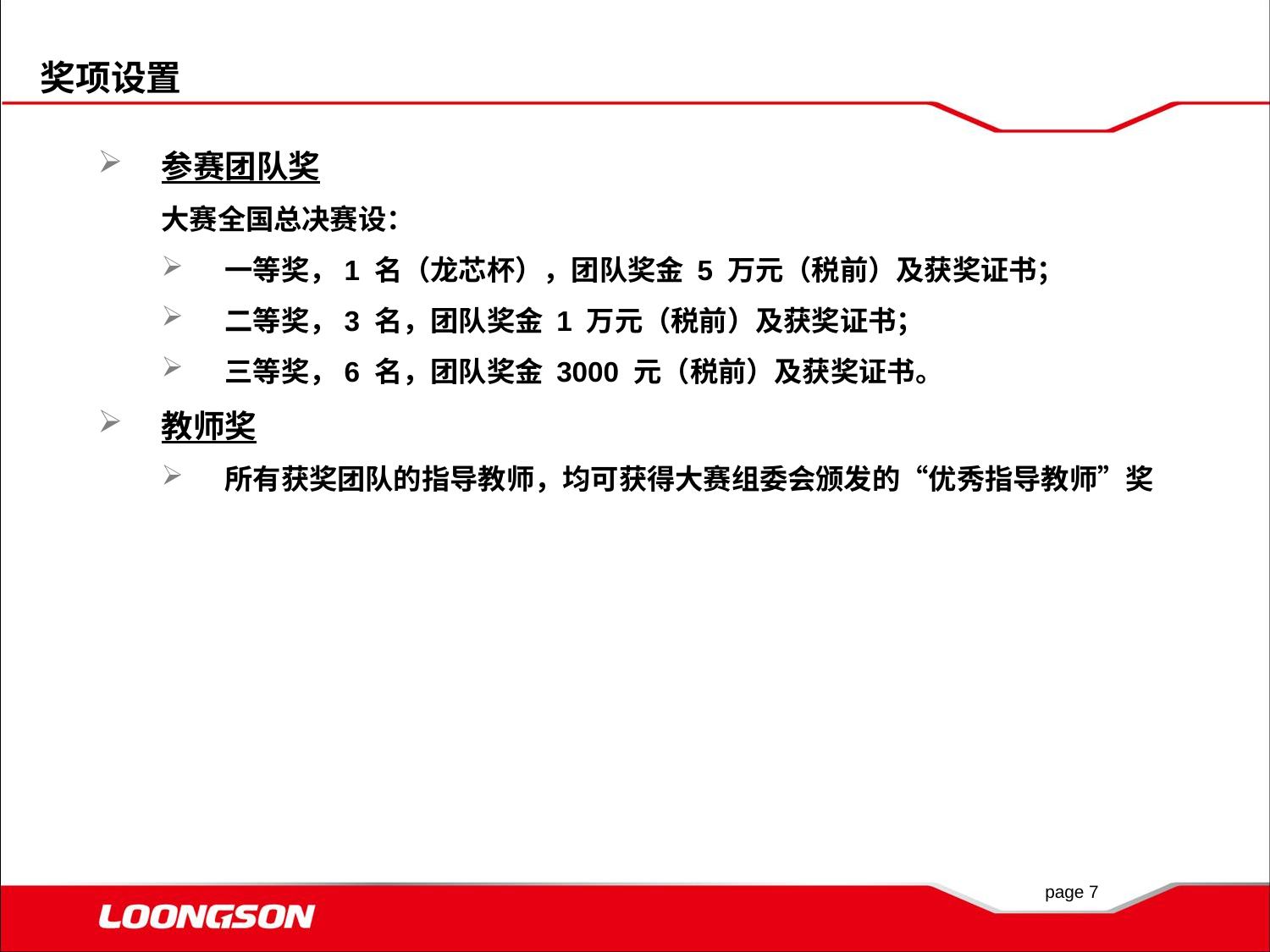

奖项设置
参赛团队奖
大赛全国总决赛设：
一等奖，1 名（龙芯杯），团队奖金 5 万元（税前）及获奖证书；
二等奖，3 名，团队奖金 1 万元（税前）及获奖证书；
三等奖，6 名，团队奖金 3000 元（税前）及获奖证书。
教师奖
所有获奖团队的指导教师，均可获得大赛组委会颁发的“优秀指导教师”奖
page 7